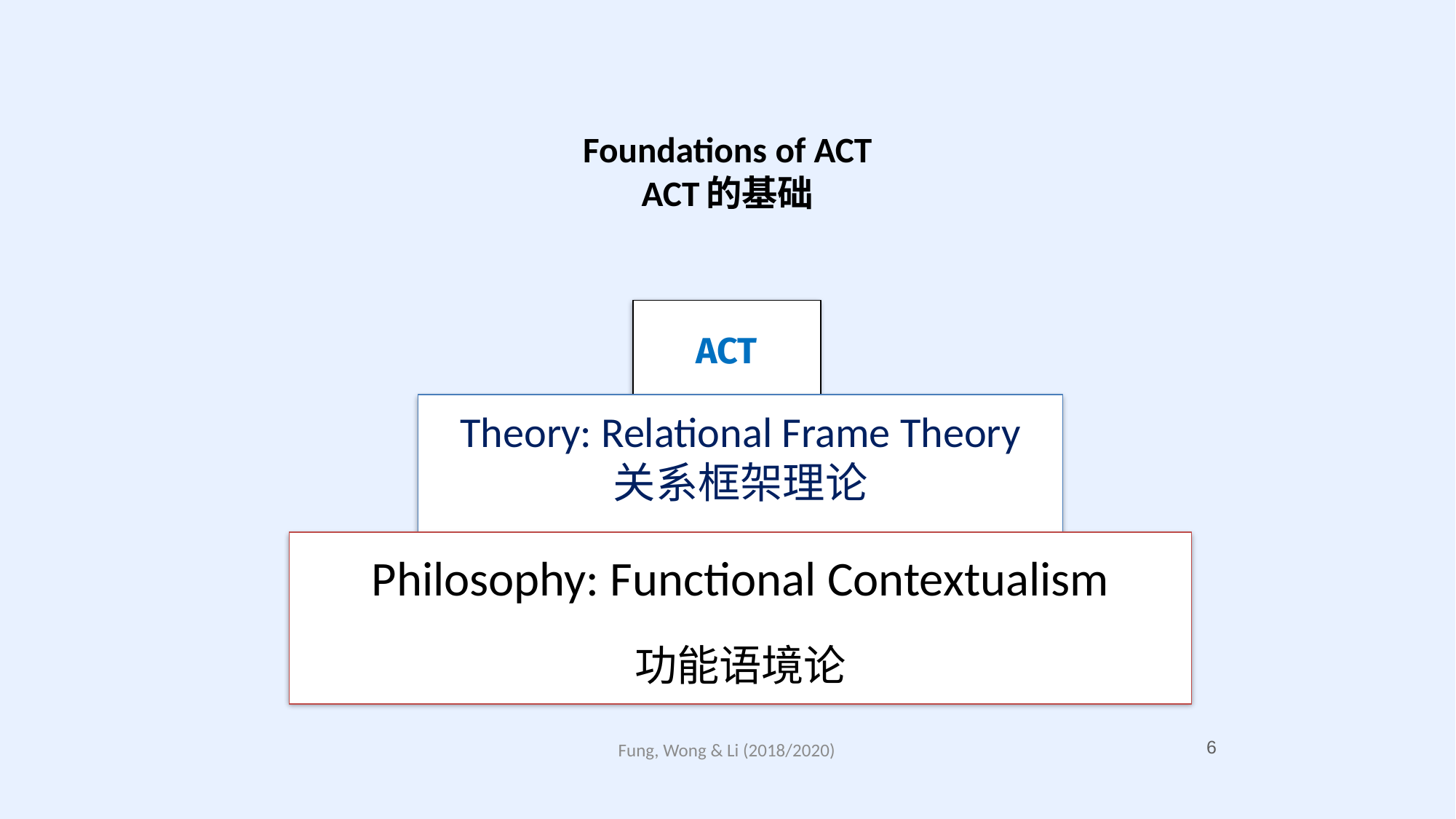

# Foundations of ACT ACT的基础
ACT
Theory: Relational Frame Theory
关系框架理论

Philosophy: Functional Contextualism

功能语境论
6
Fung, Wong & Li (2018/2020)